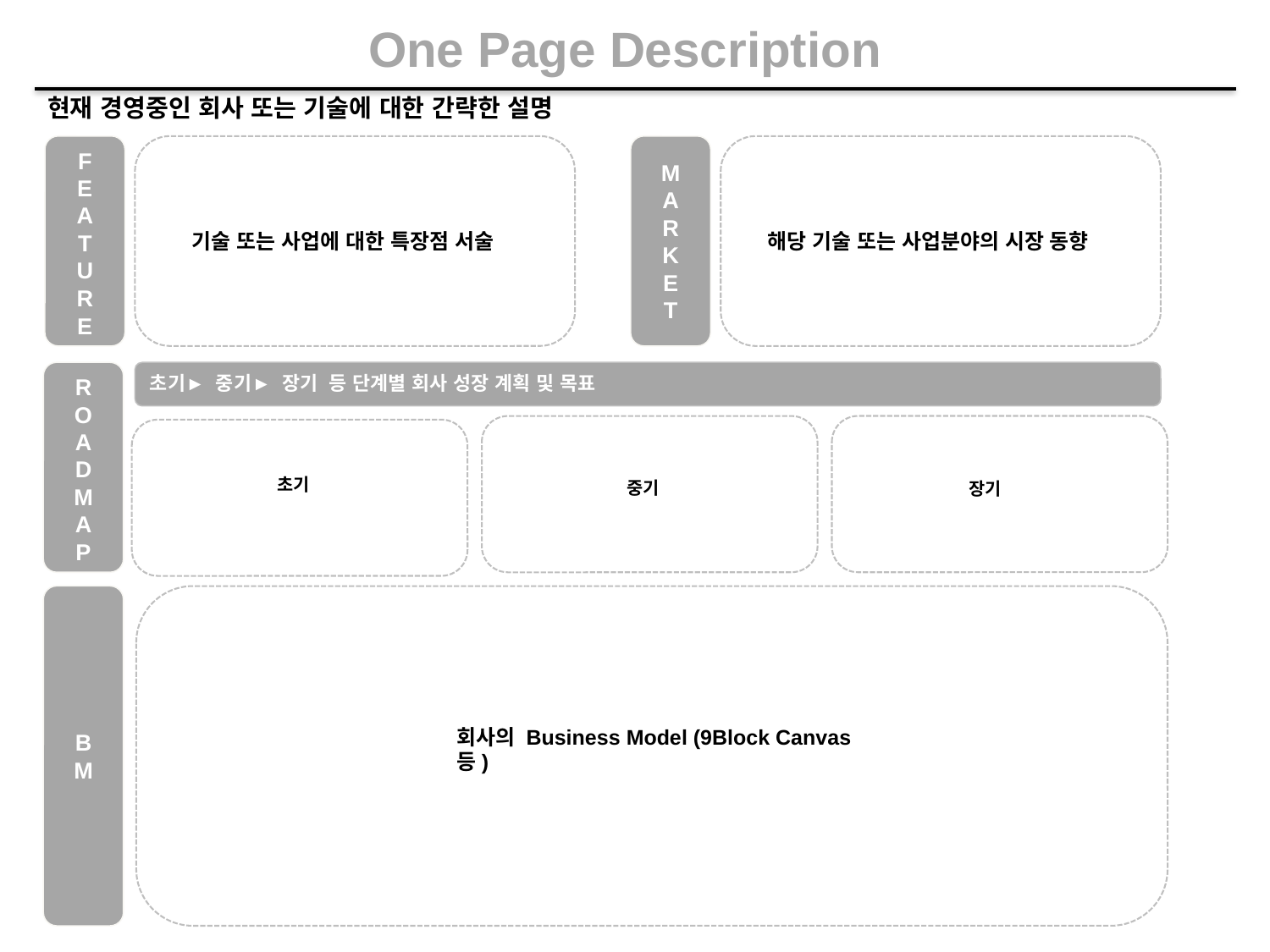

One Page Description
현재 경영중인 회사 또는 기술에 대한 간략한 설명
F
E
A
T
U
R
E

M
A
R
K
E
T

해당 기술 또는 사업분야의 시장 동향
기술 또는 사업에 대한 특장점 서술
R
O
A
D
M
A
P
초기►  중기►  장기  등 단계별 회사 성장 계획 및 목표

초기
중기
장기
B
M

회사의 Business Model (9Block Canvas 등)